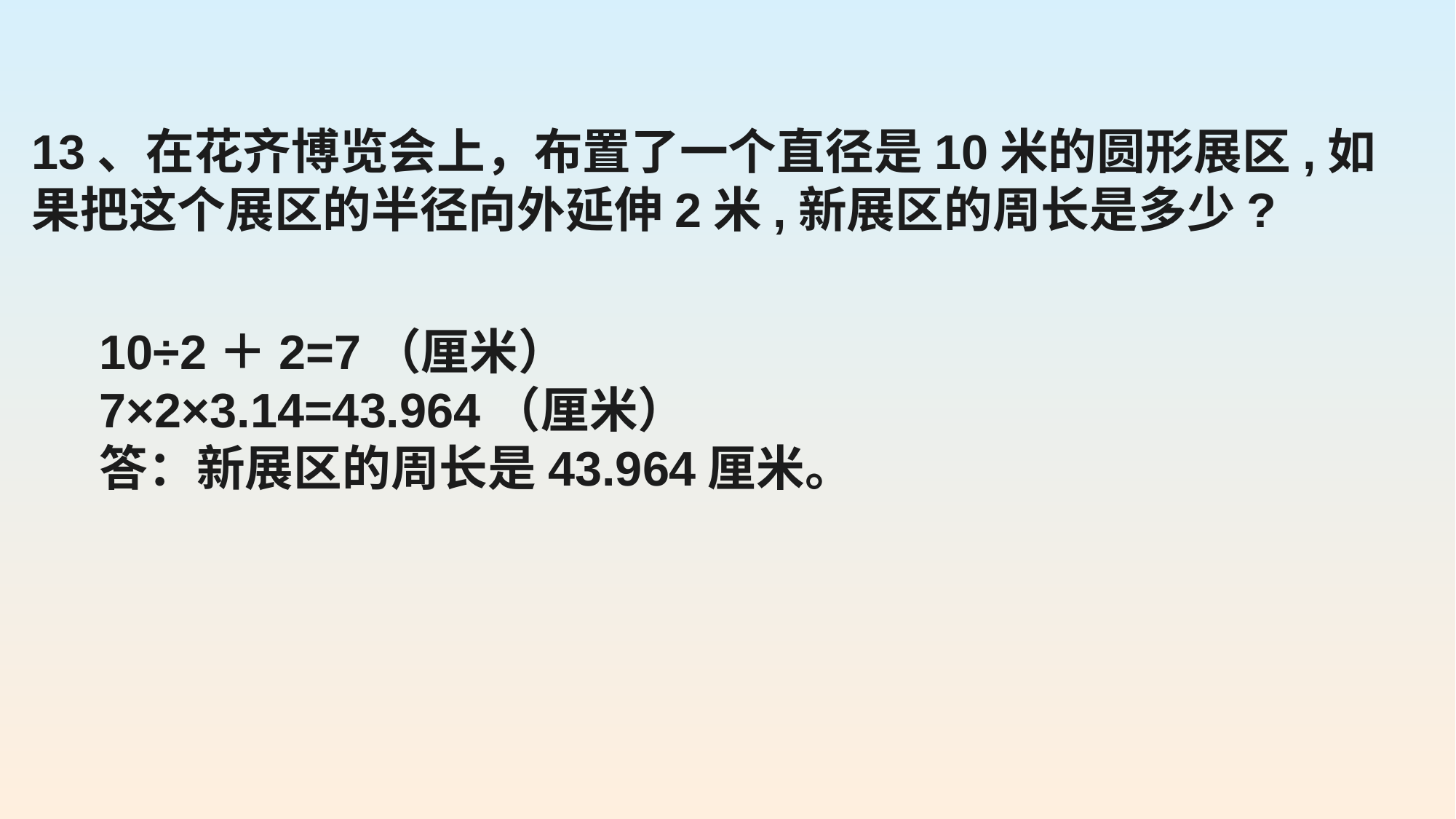

13、在花齐博览会上，布置了一个直径是10米的圆形展区,如果把这个展区的半径向外延伸2米,新展区的周长是多少?
10÷2＋2=7（厘米）
7×2×3.14=43.964（厘米）
答：新展区的周长是43.964厘米。